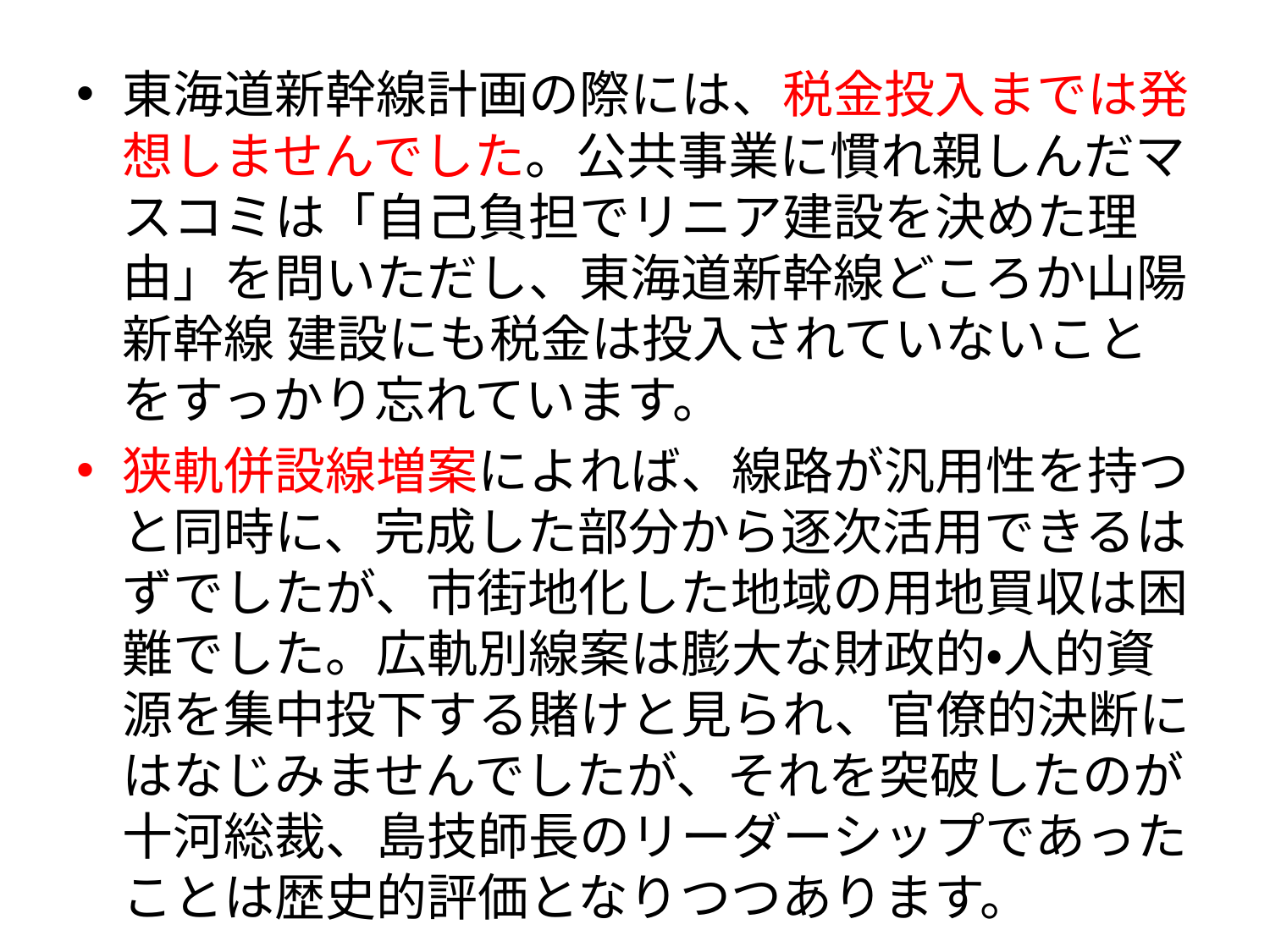

東海道新幹線計画の際には、税金投入までは発想しませんでした。公共事業に慣れ親しんだマスコミは「自己負担でリニア建設を決めた理由」を問いただし、東海道新幹線どころか山陽新幹線 建設にも税金は投入されていないことをすっかり忘れています。
狭軌併設線増案によれば、線路が汎用性を持つと同時に、完成した部分から逐次活用できるはずでしたが、市街地化した地域の用地買収は困難でした。広軌別線案は膨大な財政的・人的資源を集中投下する賭けと見られ、官僚的決断にはなじみませんでしたが、それを突破したのが十河総裁、島技師長のリーダーシップであったことは歴史的評価となりつつあります。